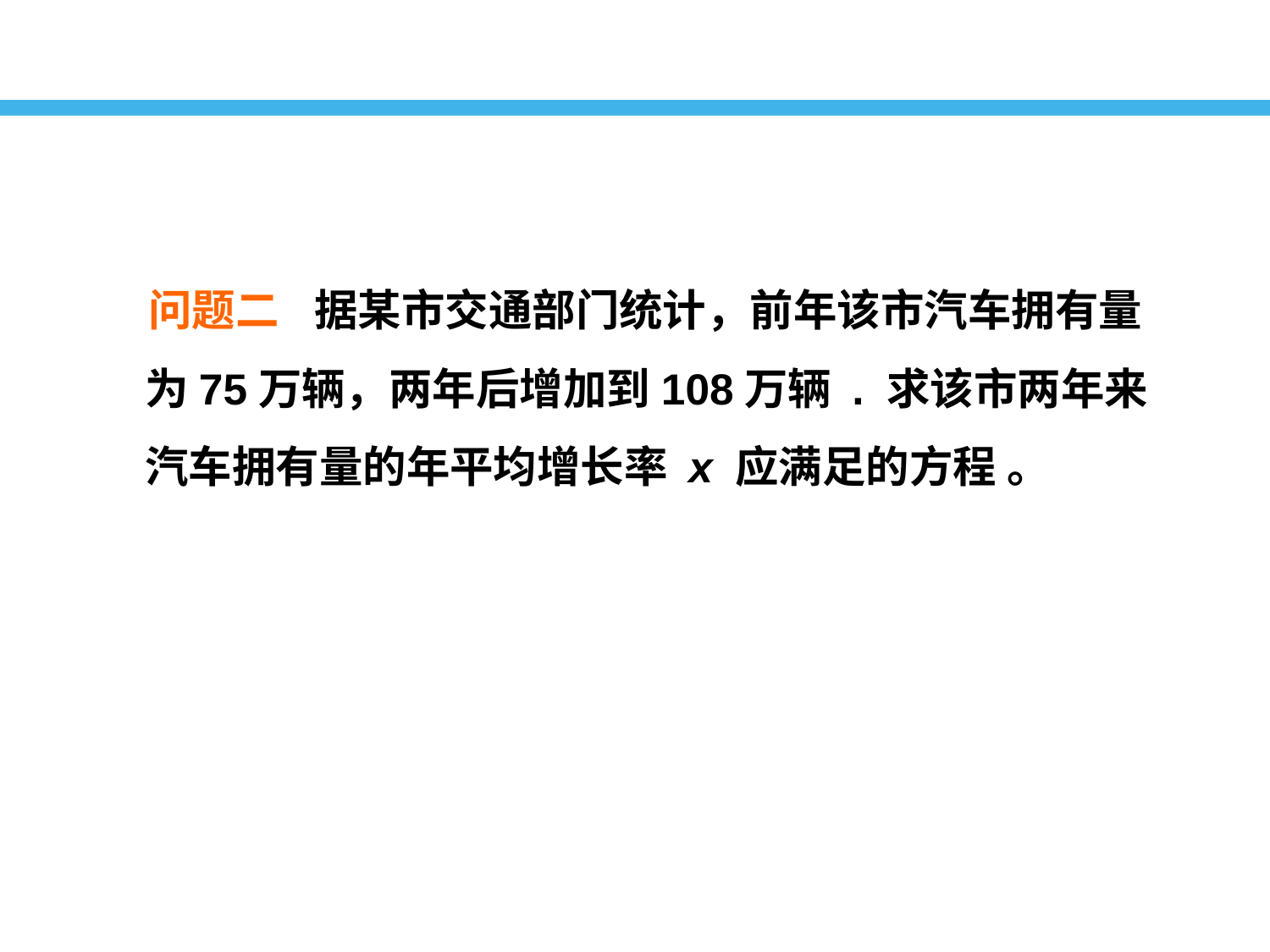

问题二    据某市交通部门统计，前年该市汽车拥有量为75万辆，两年后增加到108万辆 . 求该市两年来汽车拥有量的年平均增长率 x 应满足的方程 。